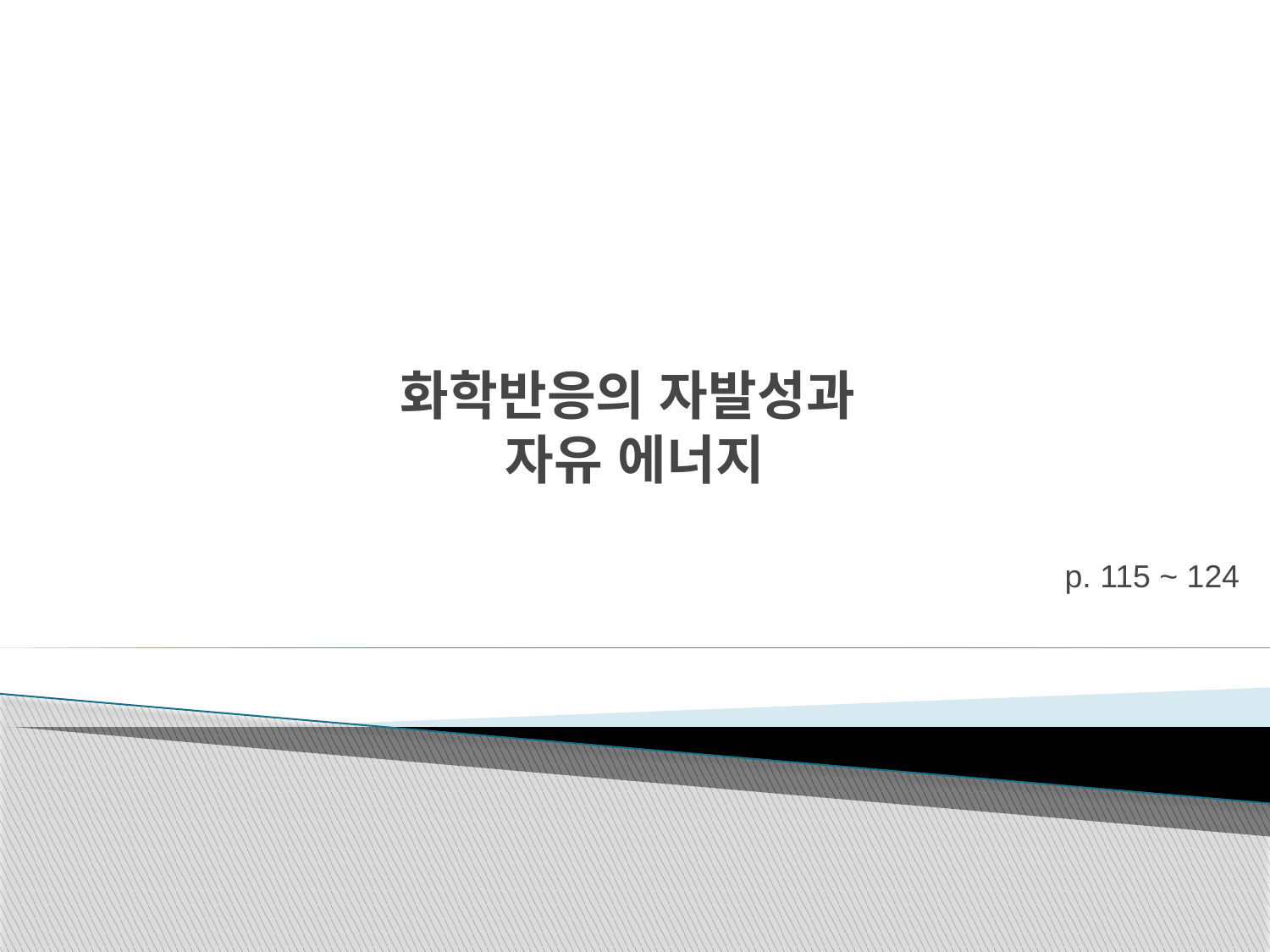

# 화학반응의 자발성과 자유 에너지
p. 115 ~ 124